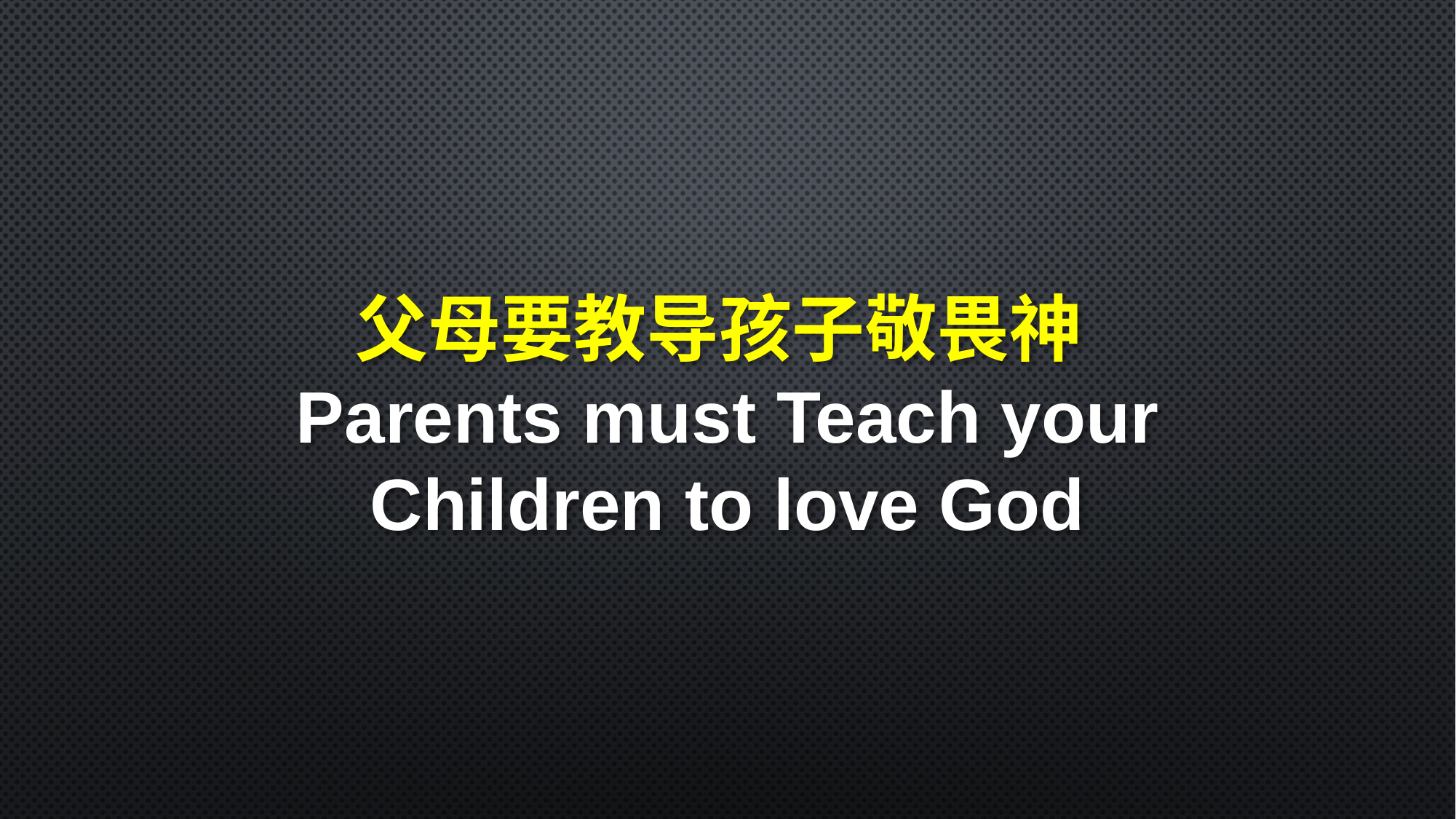

父母要教导孩子敬畏神Parents must Teach your Children to love God